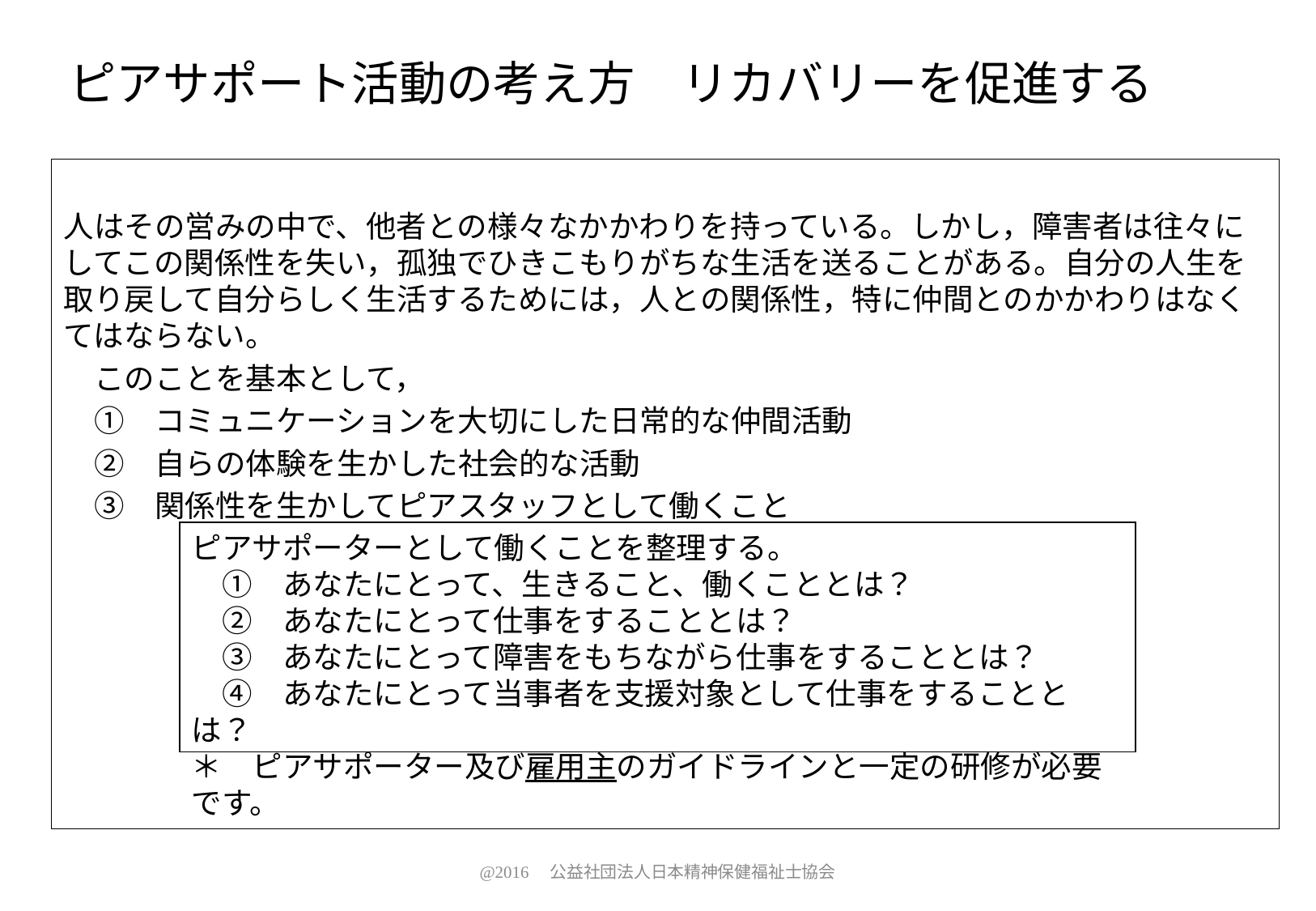

# ピアサポート活動の考え方　リカバリーを促進する

人はその営みの中で、他者との様々なかかわりを持っている。しかし，障害者は往々にしてこの関係性を失い，孤独でひきこもりがちな生活を送ることがある。自分の人生を取り戻して自分らしく生活するためには，人との関係性，特に仲間とのかかわりはなくてはならない。
　このことを基本として，
　①　コミュニケーションを大切にした日常的な仲間活動
　②　自らの体験を生かした社会的な活動
　③　関係性を生かしてピアスタッフとして働くこと
ピアサポーターとして働くことを整理する。
　①　あなたにとって、生きること、働くこととは？
　②　あなたにとって仕事をすることとは？
　③　あなたにとって障害をもちながら仕事をすることとは？
　④　あなたにとって当事者を支援対象として仕事をすることとは？
＊　ピアサポーター及び雇用主のガイドラインと一定の研修が必要です。
@2016　公益社団法人日本精神保健福祉士協会